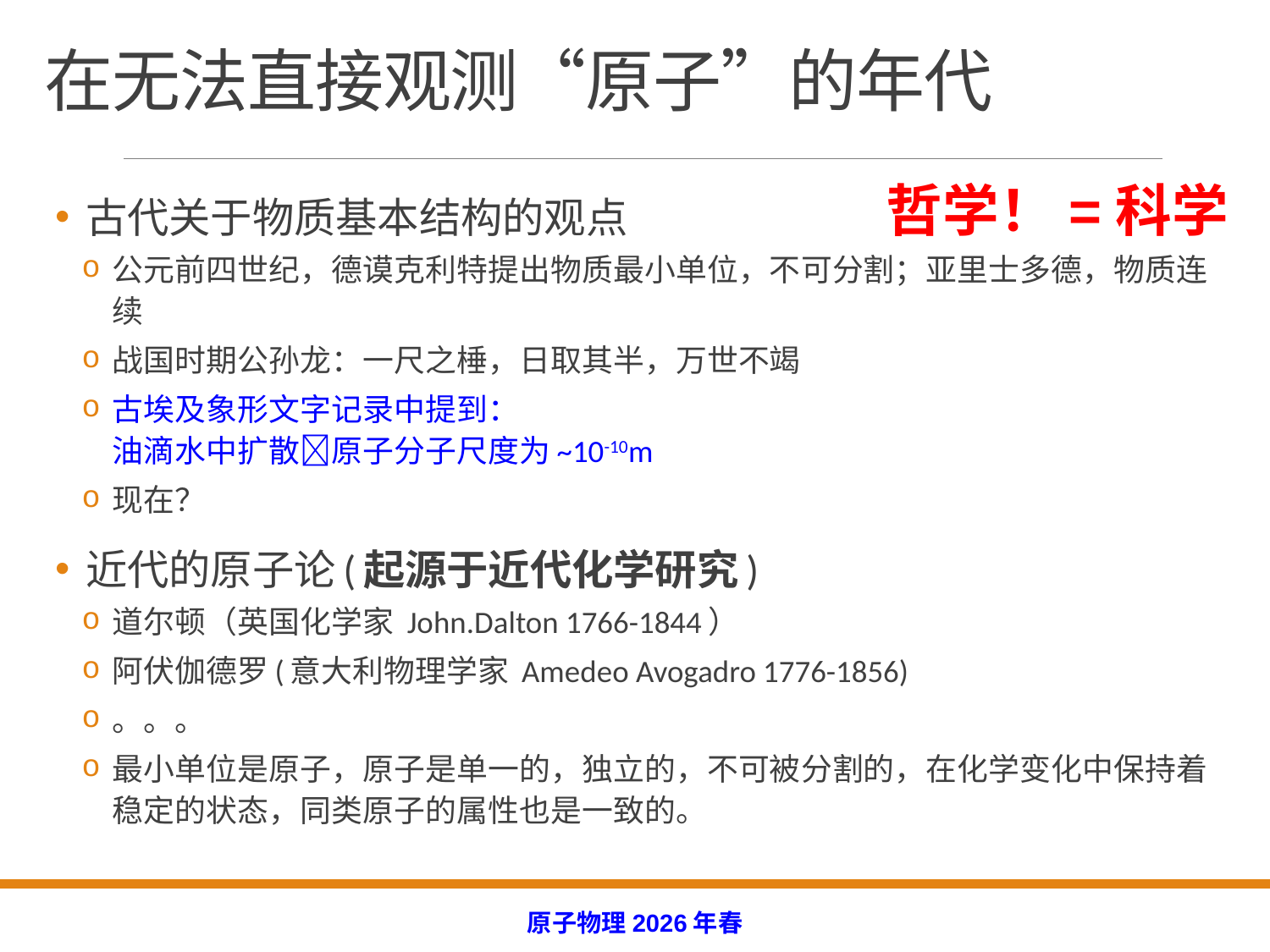

# 在无法直接观测“原子”的年代
哲学！=科学
古代关于物质基本结构的观点
公元前四世纪，德谟克利特提出物质最小单位，不可分割；亚里士多德，物质连续
战国时期公孙龙：一尺之棰，日取其半，万世不竭
古埃及象形文字记录中提到：
油滴水中扩散⇒原子分子尺度为~10-10m
现在？
近代的原子论(起源于近代化学研究)
道尔顿（英国化学家 John.Dalton 1766-1844）
阿伏伽德罗(意大利物理学家 Amedeo Avogadro 1776-1856)
。。。
最小单位是原子，原子是单一的，独立的，不可被分割的，在化学变化中保持着稳定的状态，同类原子的属性也是一致的。
原子物理2026年春
7